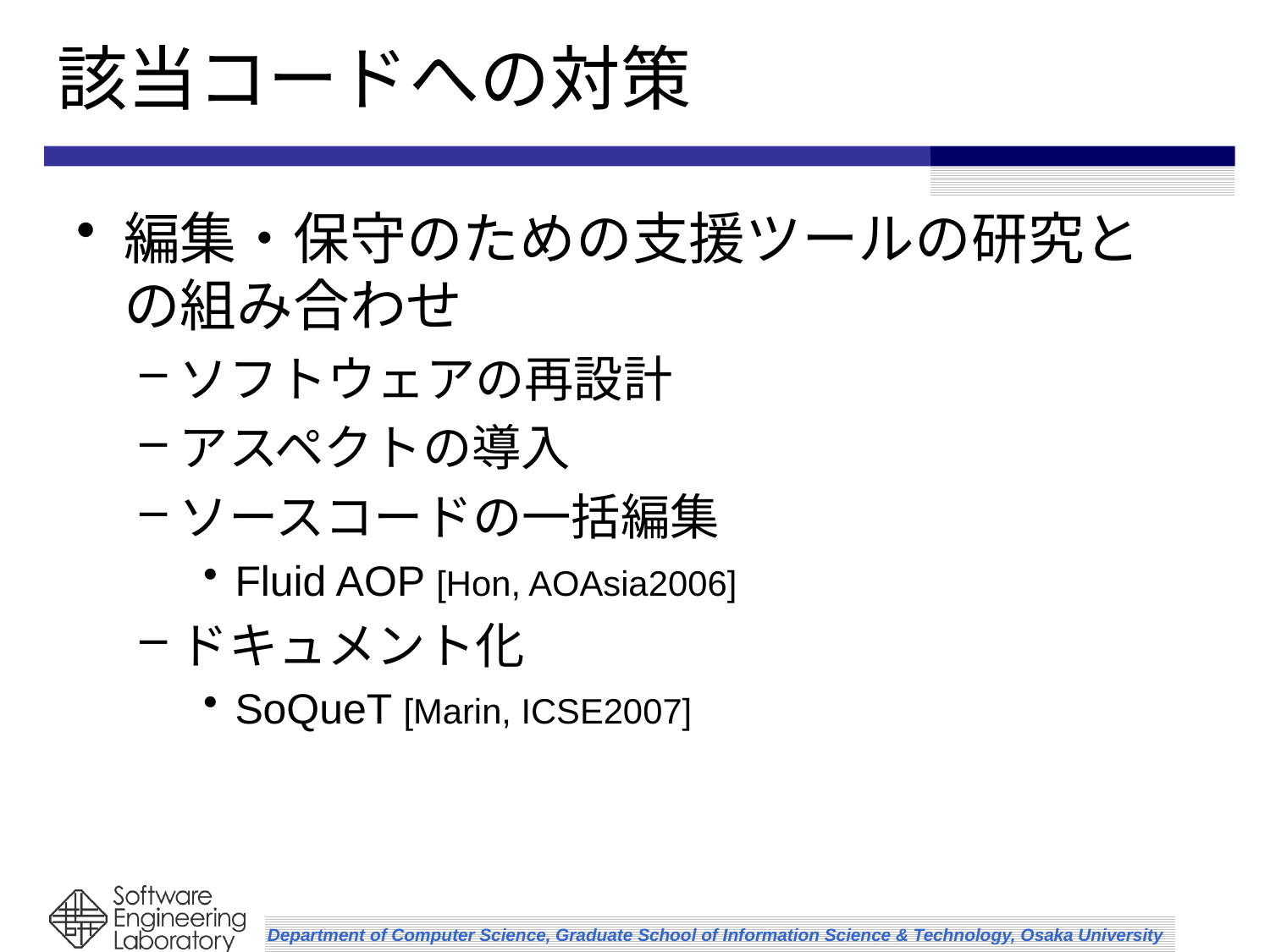

# 該当コードへの対策
編集・保守のための支援ツールの研究との組み合わせ
ソフトウェアの再設計
アスペクトの導入
ソースコードの一括編集
Fluid AOP [Hon, AOAsia2006]
ドキュメント化
SoQueT [Marin, ICSE2007]